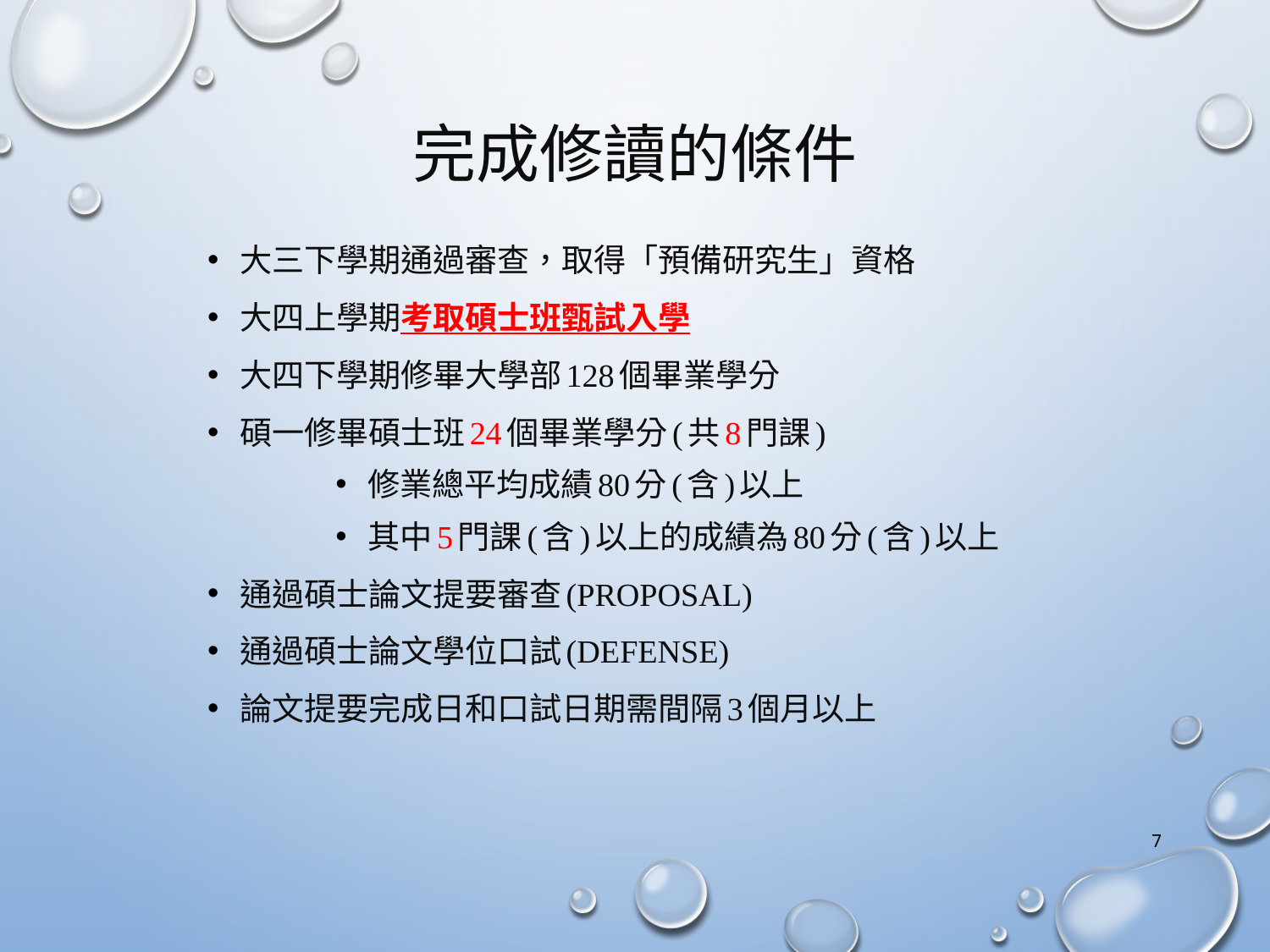

# 完成修讀的條件
大三下學期通過審查，取得「預備研究生」資格
大四上學期考取碩士班甄試入學
大四下學期修畢大學部128個畢業學分
碩一修畢碩士班24個畢業學分(共8門課)
修業總平均成績80分(含)以上
其中5門課(含)以上的成績為80分(含)以上
通過碩士論文提要審查(Proposal)
通過碩士論文學位口試(Defense)
論文提要完成日和口試日期需間隔3個月以上

7